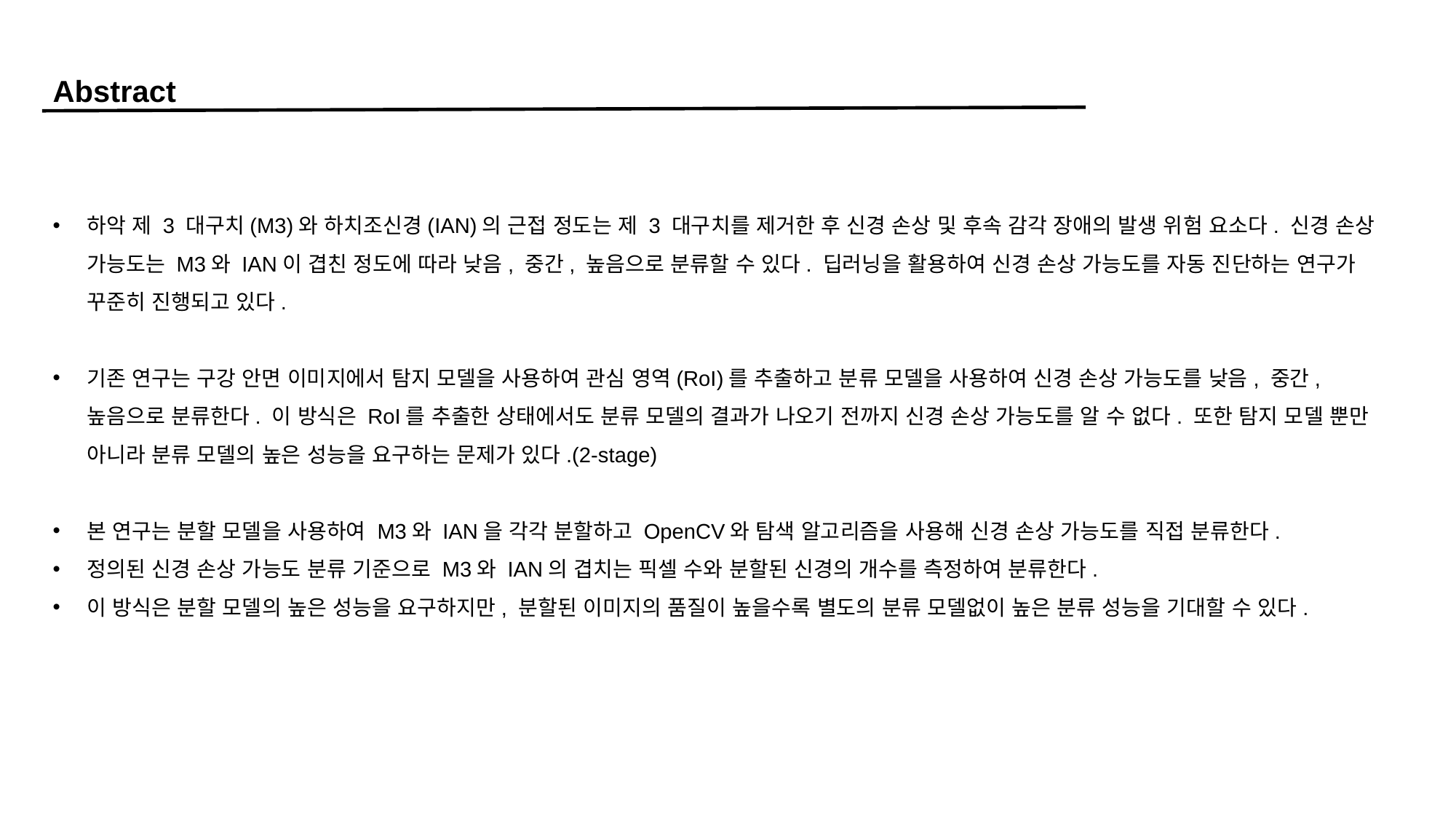

Abstract
하악 제 3 대구치(M3)와 하치조신경(IAN)의 근접 정도는 제 3 대구치를 제거한 후 신경 손상 및 후속 감각 장애의 발생 위험 요소다. 신경 손상 가능도는 M3와 IAN이 겹친 정도에 따라 낮음, 중간, 높음으로 분류할 수 있다. 딥러닝을 활용하여 신경 손상 가능도를 자동 진단하는 연구가 꾸준히 진행되고 있다.

기존 연구는 구강 안면 이미지에서 탐지 모델을 사용하여 관심 영역(RoI)를 추출하고 분류 모델을 사용하여 신경 손상 가능도를 낮음, 중간, 높음으로 분류한다. 이 방식은 RoI를 추출한 상태에서도 분류 모델의 결과가 나오기 전까지 신경 손상 가능도를 알 수 없다. 또한 탐지 모델 뿐만 아니라 분류 모델의 높은 성능을 요구하는 문제가 있다.(2-stage)

본 연구는 분할 모델을 사용하여 M3와 IAN을 각각 분할하고 OpenCV와 탐색 알고리즘을 사용해 신경 손상 가능도를 직접 분류한다.
정의된 신경 손상 가능도 분류 기준으로 M3와 IAN의 겹치는 픽셀 수와 분할된 신경의 개수를 측정하여 분류한다.
이 방식은 분할 모델의 높은 성능을 요구하지만, 분할된 이미지의 품질이 높을수록 별도의 분류 모델없이 높은 분류 성능을 기대할 수 있다.